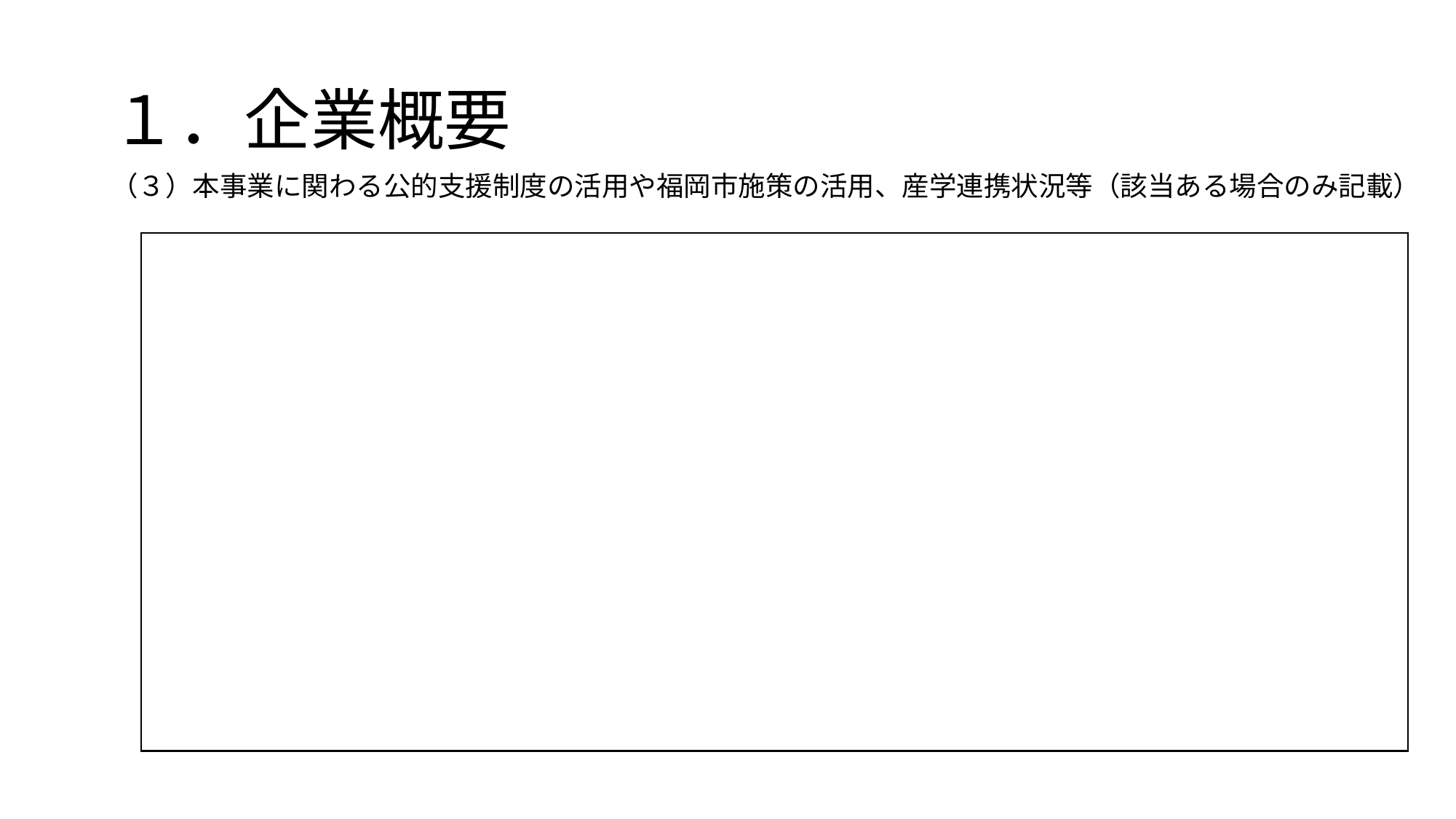

# １．企業概要
（３）本事業に関わる公的支援制度の活用や福岡市施策の活用、産学連携状況等（該当ある場合のみ記載）